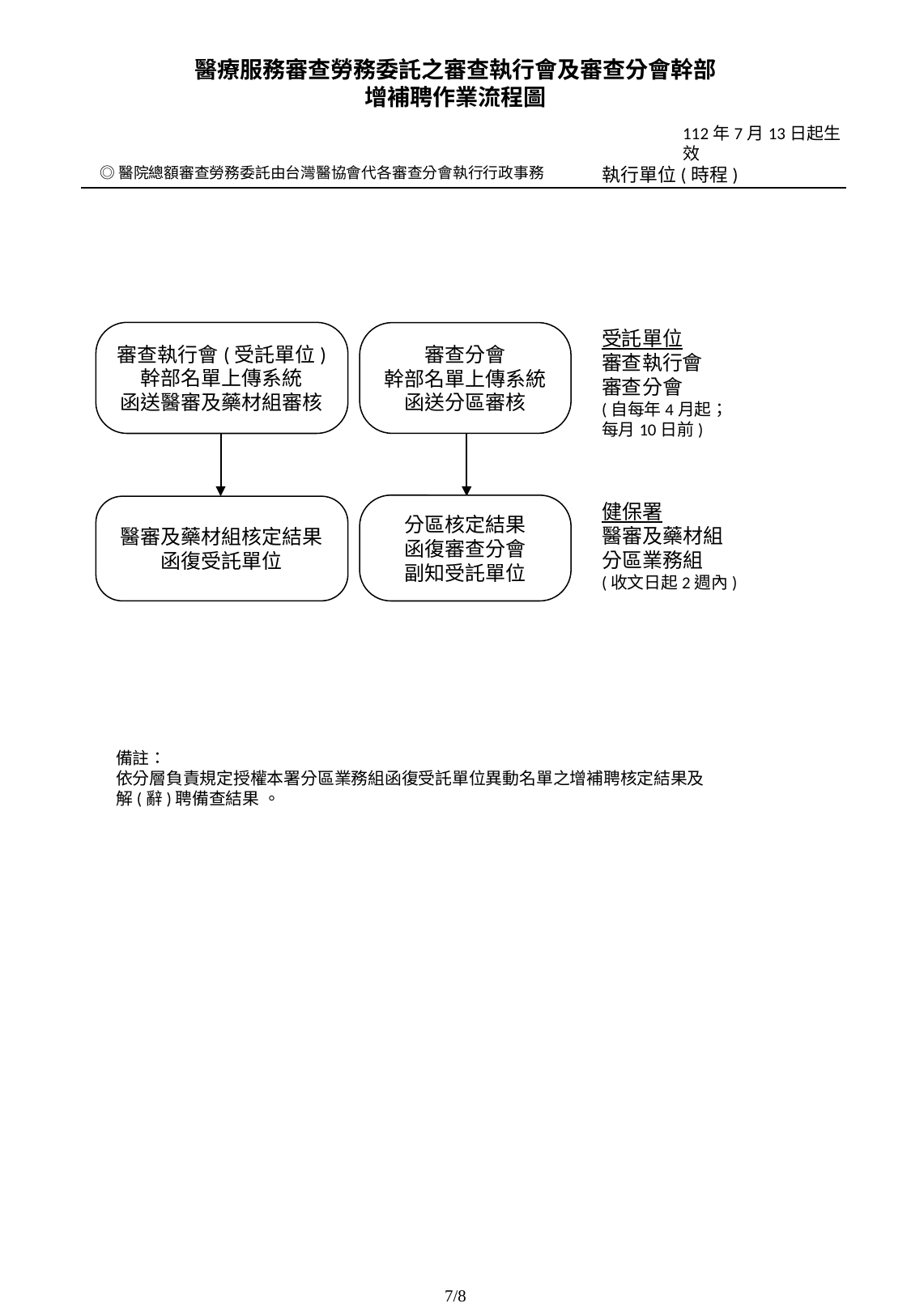

醫療服務審查勞務委託之審查執行會及審查分會幹部
增補聘作業流程圖
112年7月13日起生效
◎醫院總額審查勞務委託由台灣醫協會代各審查分會執行行政事務
執行單位(時程)
受託單位
審查執行會
審查分會
(自每年4月起；
每月10日前)
審查執行會(受託單位)
幹部名單上傳系統
函送醫審及藥材組審核
審查分會
幹部名單上傳系統
函送分區審核
健保署
醫審及藥材組
分區業務組
(收文日起2週內)
分區核定結果
函復審查分會
副知受託單位
醫審及藥材組核定結果函復受託單位
備註：
依分層負責規定授權本署分區業務組函復受託單位異動名單之增補聘核定結果及解(辭)聘備查結果 。
7/8